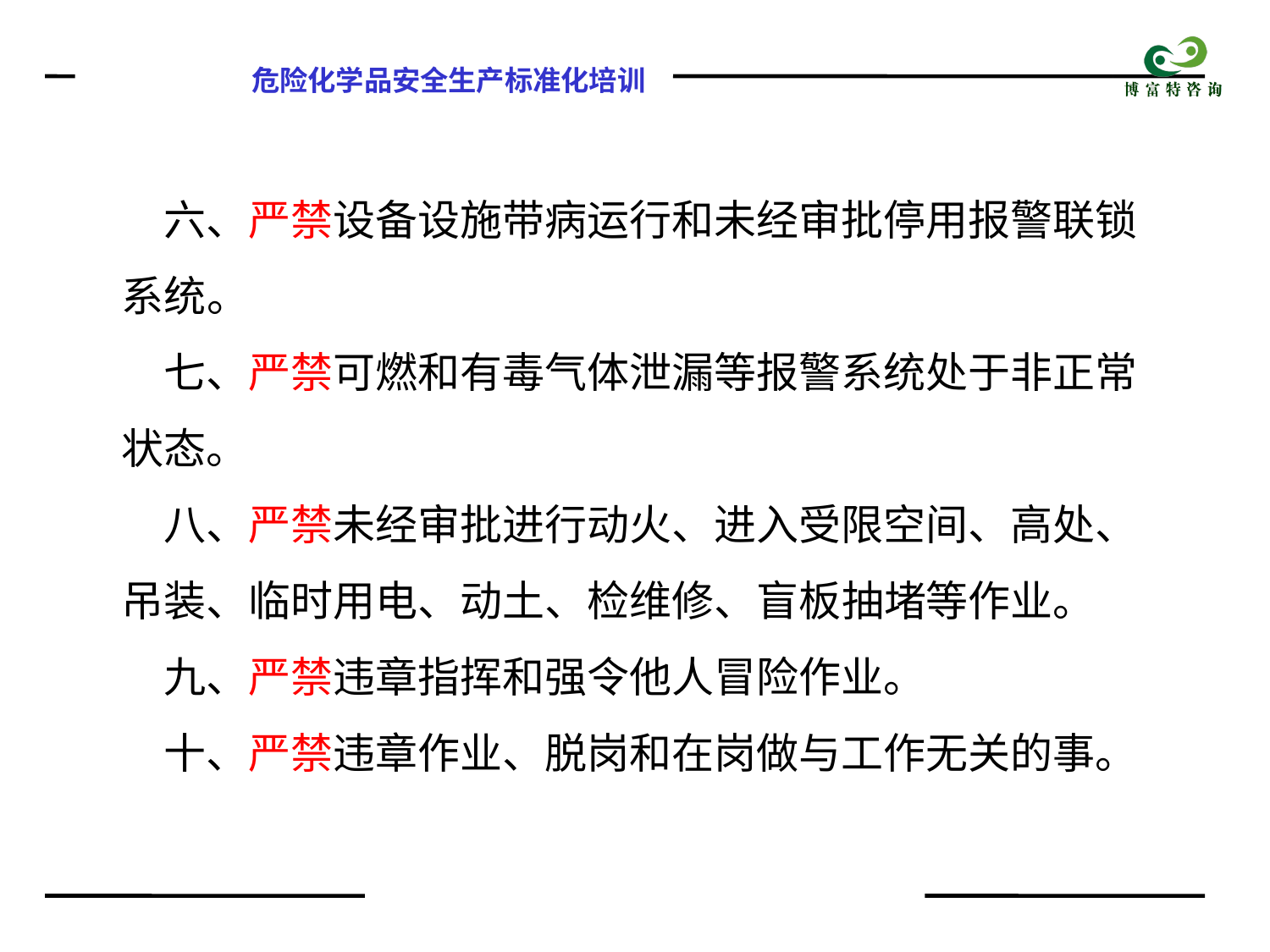

六、严禁设备设施带病运行和未经审批停用报警联锁系统。
七、严禁可燃和有毒气体泄漏等报警系统处于非正常状态。
八、严禁未经审批进行动火、进入受限空间、高处、吊装、临时用电、动土、检维修、盲板抽堵等作业。
九、严禁违章指挥和强令他人冒险作业。
十、严禁违章作业、脱岗和在岗做与工作无关的事。